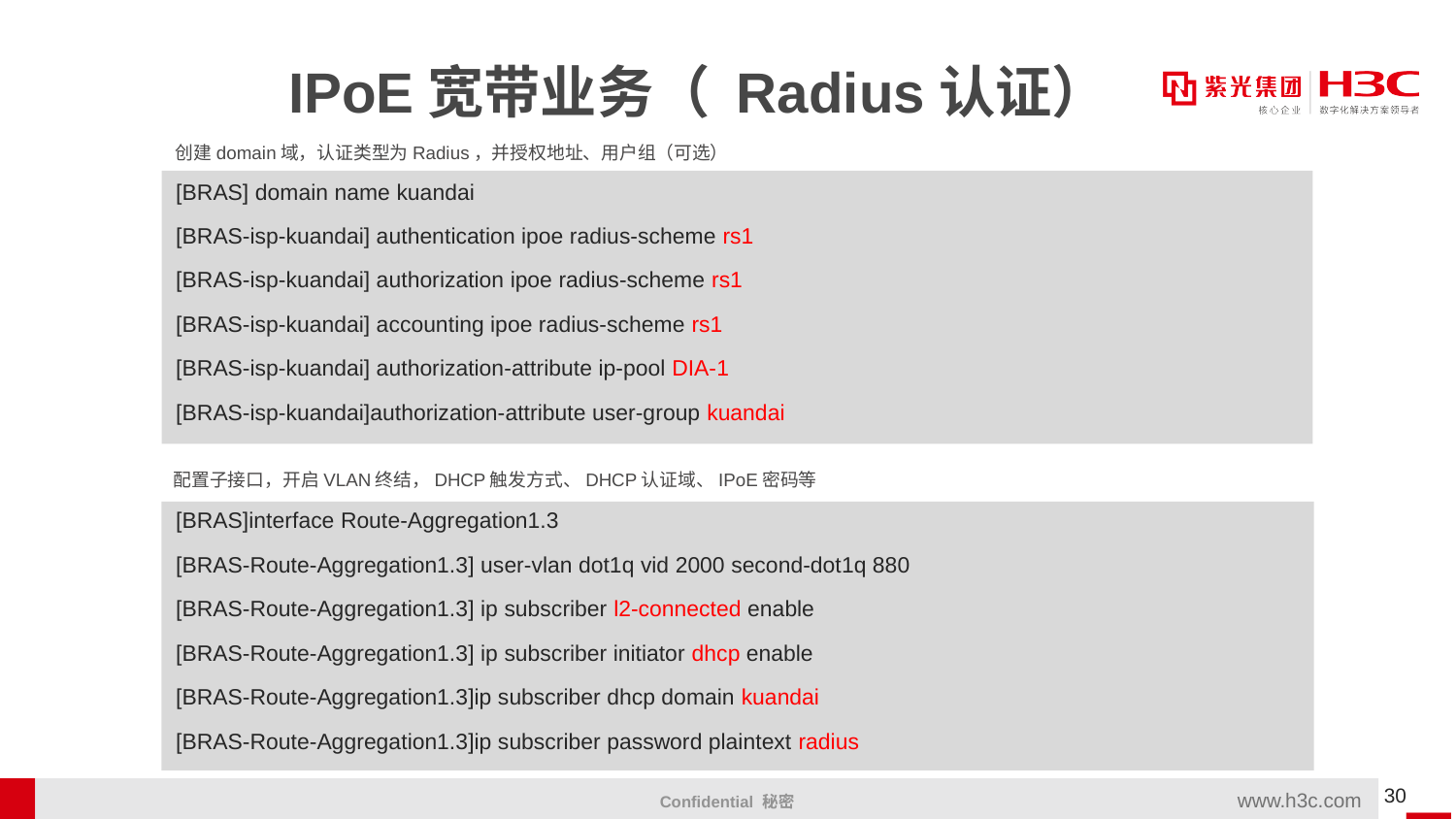

# IPoE宽带业务（ Radius认证）
创建domain域，认证类型为Radius，并授权地址、用户组（可选）
[BRAS] domain name kuandai
[BRAS-isp-kuandai] authentication ipoe radius-scheme rs1
[BRAS-isp-kuandai] authorization ipoe radius-scheme rs1
[BRAS-isp-kuandai] accounting ipoe radius-scheme rs1
[BRAS-isp-kuandai] authorization-attribute ip-pool DIA-1
[BRAS-isp-kuandai]authorization-attribute user-group kuandai
配置子接口，开启VLAN终结，DHCP触发方式、DHCP认证域、IPoE密码等
[BRAS]interface Route-Aggregation1.3
[BRAS-Route-Aggregation1.3] user-vlan dot1q vid 2000 second-dot1q 880
[BRAS-Route-Aggregation1.3] ip subscriber l2-connected enable
[BRAS-Route-Aggregation1.3] ip subscriber initiator dhcp enable
[BRAS-Route-Aggregation1.3]ip subscriber dhcp domain kuandai
[BRAS-Route-Aggregation1.3]ip subscriber password plaintext radius